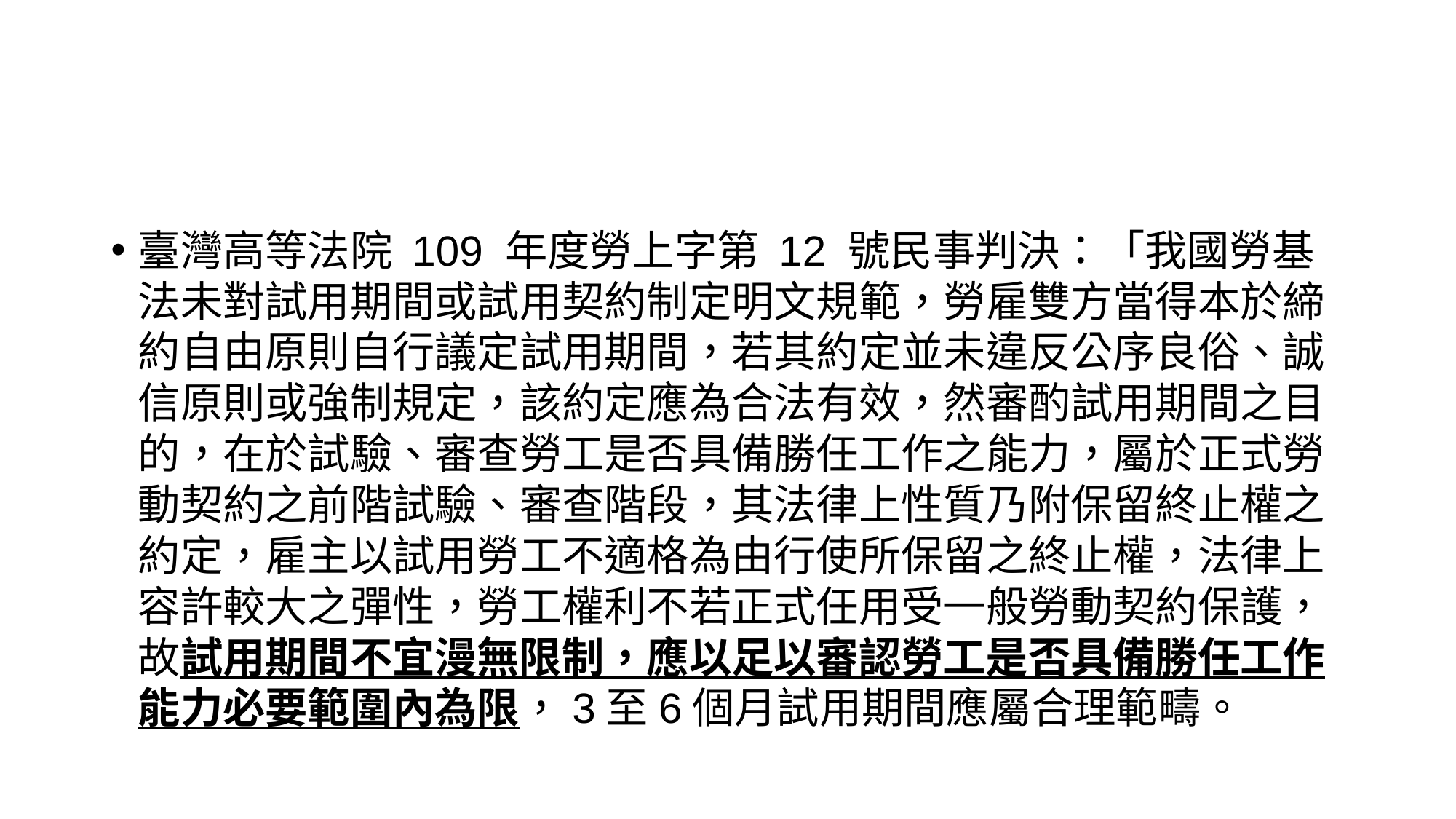

#
臺灣高等法院 109 年度勞上字第 12 號民事判決：「我國勞基法未對試用期間或試用契約制定明文規範，勞雇雙方當得本於締約自由原則自行議定試用期間，若其約定並未違反公序良俗、誠信原則或強制規定，該約定應為合法有效，然審酌試用期間之目的，在於試驗、審查勞工是否具備勝任工作之能力，屬於正式勞動契約之前階試驗、審查階段，其法律上性質乃附保留終止權之約定，雇主以試用勞工不適格為由行使所保留之終止權，法律上容許較大之彈性，勞工權利不若正式任用受一般勞動契約保護，故試用期間不宜漫無限制，應以足以審認勞工是否具備勝任工作能力必要範圍內為限，3至6個月試用期間應屬合理範疇。